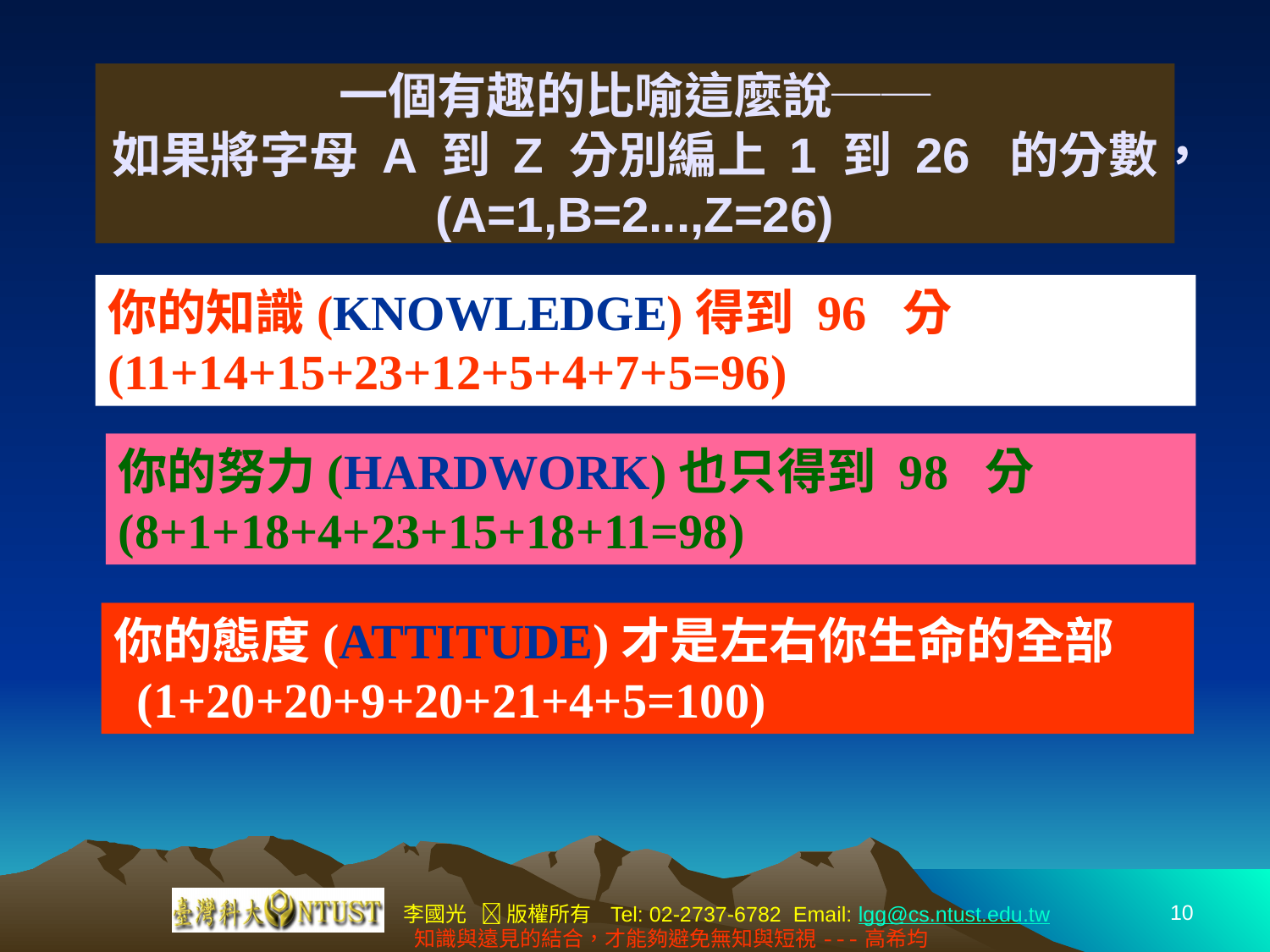

# 一個有趣的比喻這麼說── 如果將字母 A 到 Z 分別編上 1 到 26  的分數，(A=1,B=2...,Z=26)
你的知識(KNOWLEDGE)得到 96  分(11+14+15+23+12+5+4+7+5=96)
你的努力(HARDWORK)也只得到 98  分(8+1+18+4+23+15+18+11=98)
你的態度(ATTITUDE)才是左右你生命的全部
 (1+20+20+9+20+21+4+5=100)
10